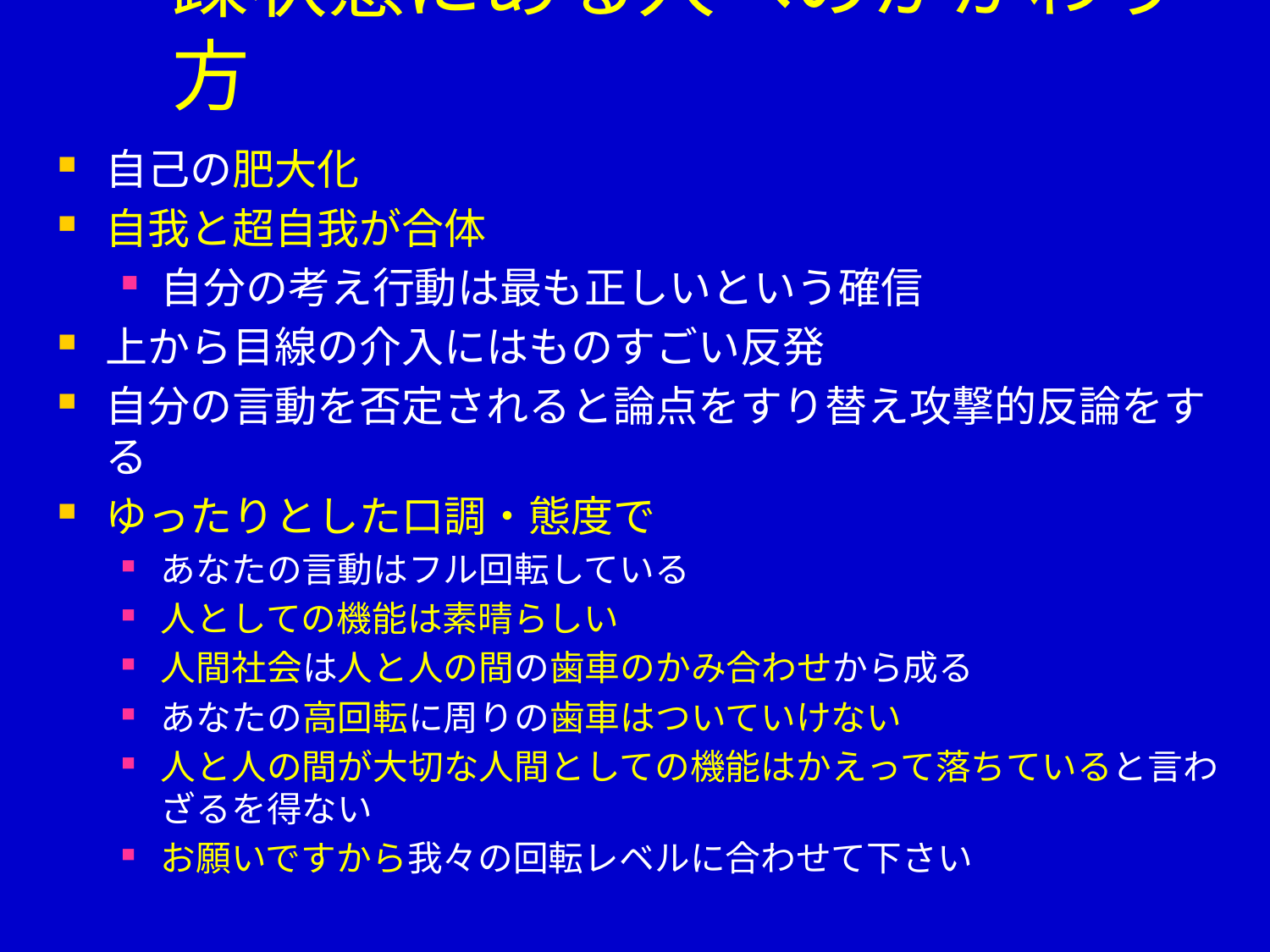

# 躁状態にある人へのかかわり方
自己の肥大化
自我と超自我が合体
自分の考え行動は最も正しいという確信
上から目線の介入にはものすごい反発
自分の言動を否定されると論点をすり替え攻撃的反論をする
ゆったりとした口調・態度で
あなたの言動はフル回転している
人としての機能は素晴らしい
人間社会は人と人の間の歯車のかみ合わせから成る
あなたの高回転に周りの歯車はついていけない
人と人の間が大切な人間としての機能はかえって落ちていると言わざるを得ない
お願いですから我々の回転レベルに合わせて下さい